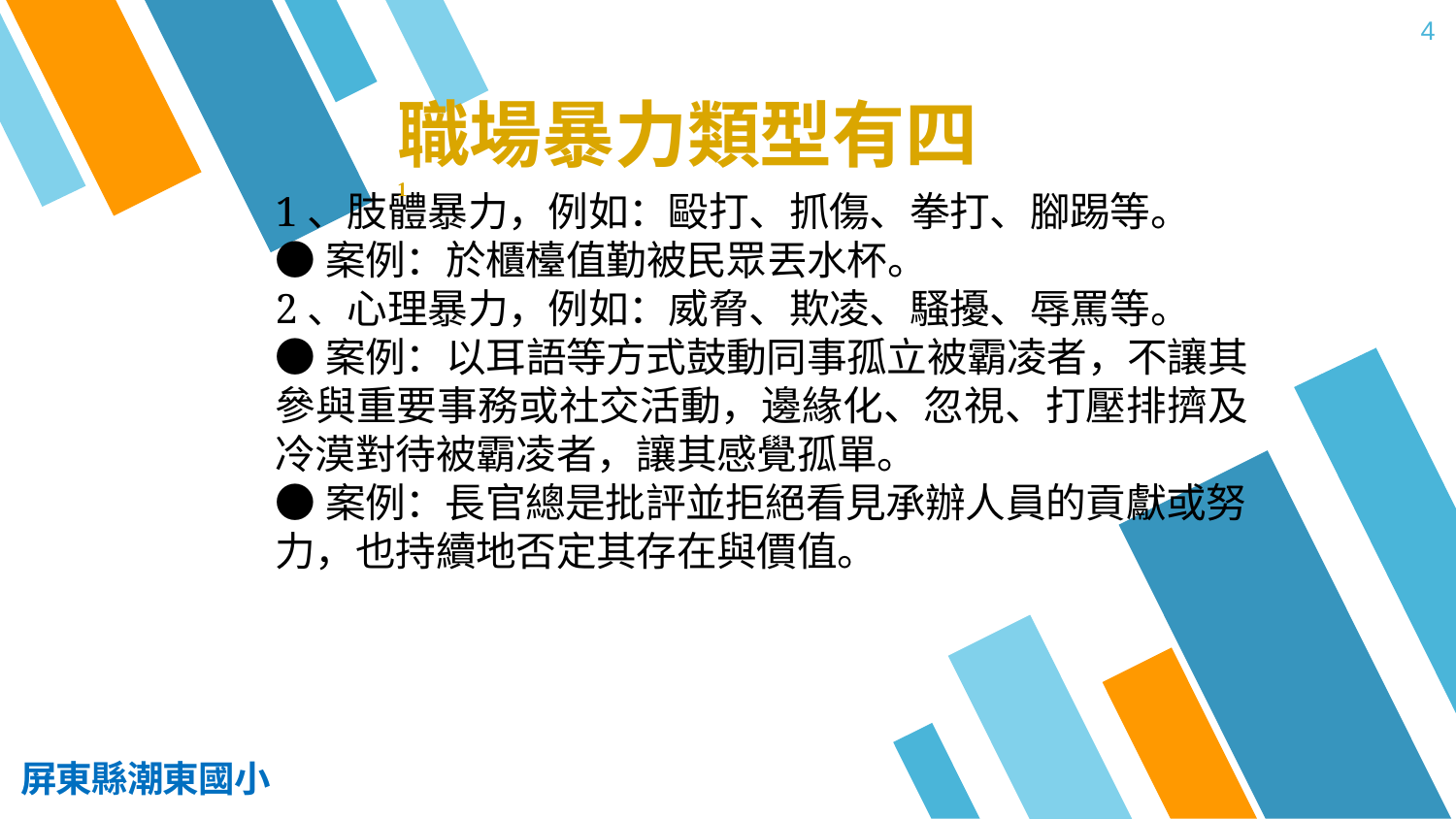

4

# 職場暴力類型有四1
1、肢體暴力，例如：毆打、抓傷、拳打、腳踢等。
●案例：於櫃檯值勤被民眾丟水杯。
2、心理暴力，例如：威脅、欺凌、騷擾、辱罵等。
●案例：以耳語等方式鼓動同事孤立被霸凌者，不讓其參與重要事務或社交活動，邊緣化、忽視、打壓排擠及冷漠對待被霸凌者，讓其感覺孤單。
●案例：長官總是批評並拒絕看見承辦人員的貢獻或努
力，也持續地否定其存在與價值。

屏東縣潮東國小